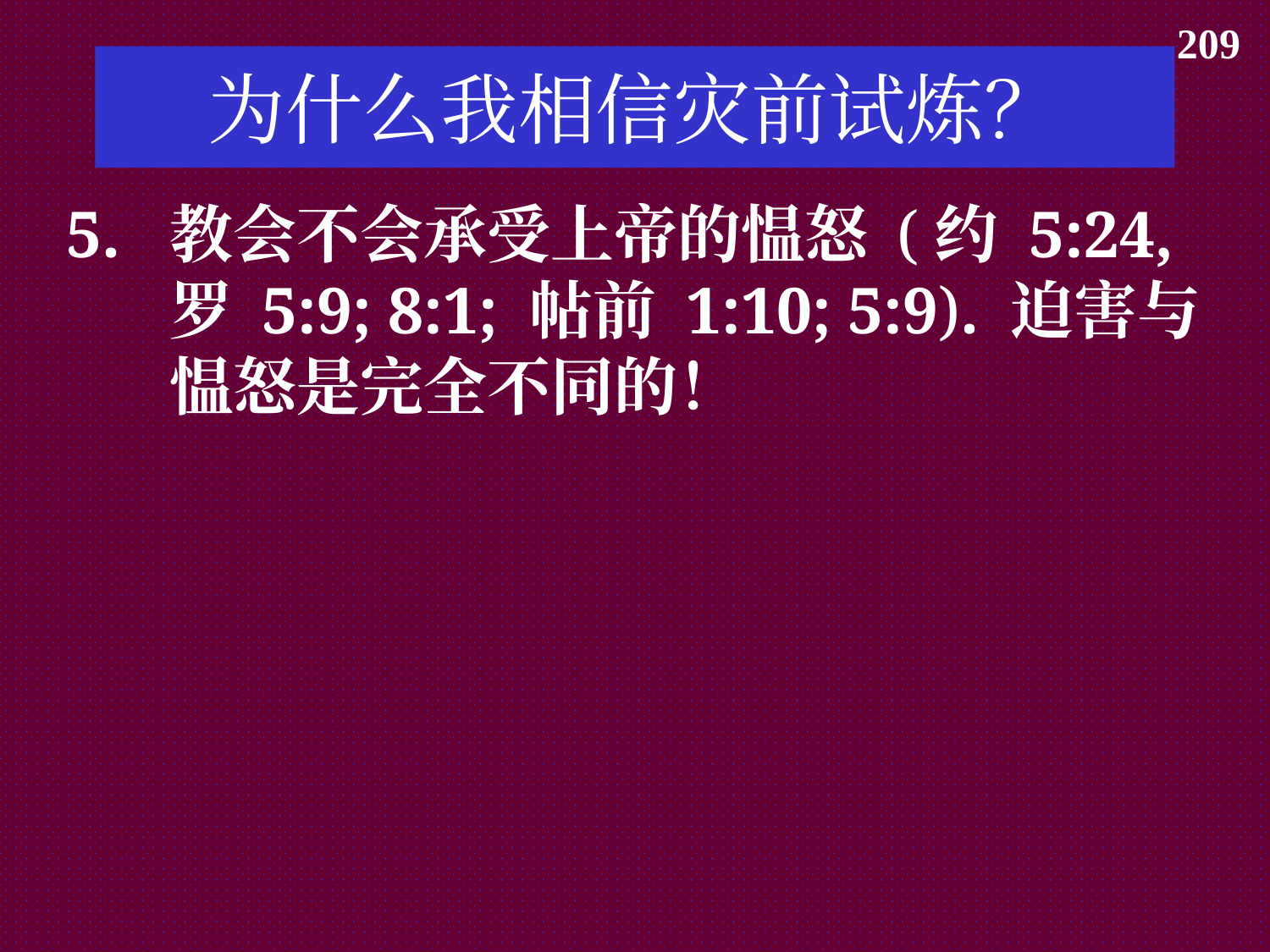

209
为什么我相信灾前试炼？
5.	教会不会承受上帝的愠怒 (约 5:24, 罗 5:9; 8:1; 帖前 1:10; 5:9). 迫害与愠怒是完全不同的！